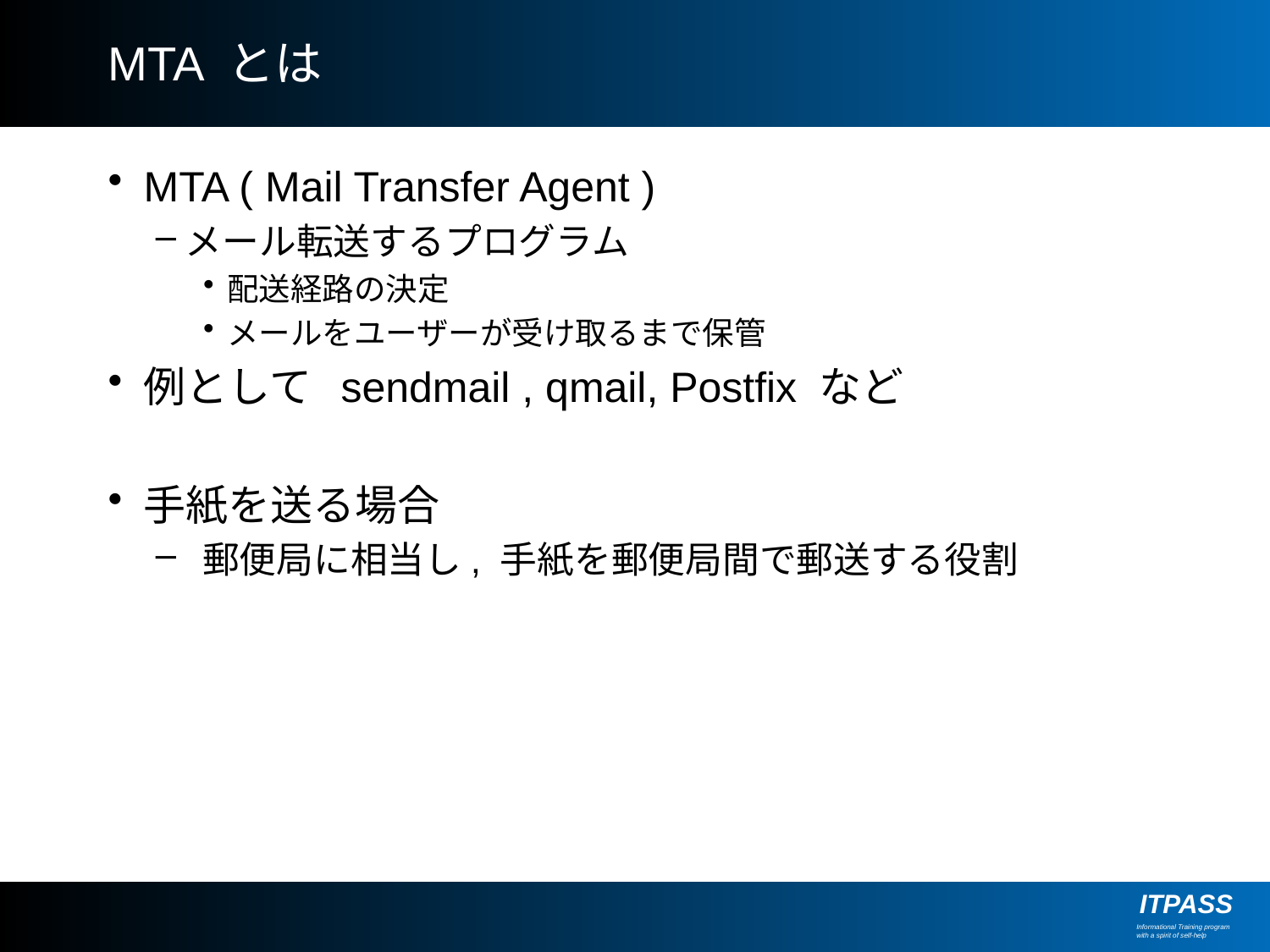

# MTA とは
MTA ( Mail Transfer Agent )
メール転送するプログラム
配送経路の決定
メールをユーザーが受け取るまで保管
例として  sendmail , qmail, Postfix など

手紙を送る場合
 郵便局に相当し, 手紙を郵便局間で郵送する役割